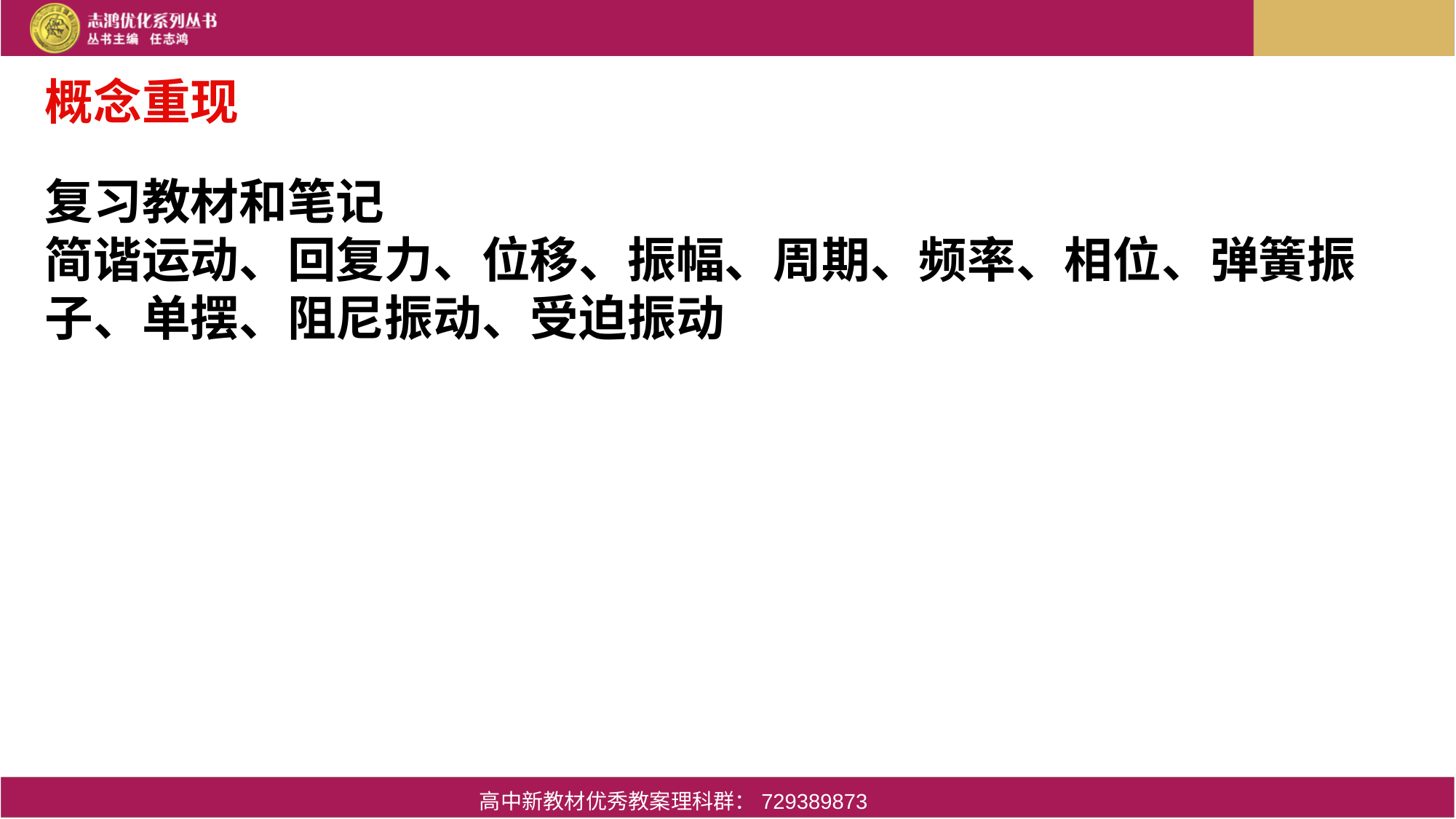

概念重现
复习教材和笔记
简谐运动、回复力、位移、振幅、周期、频率、相位、弹簧振子、单摆、阻尼振动、受迫振动